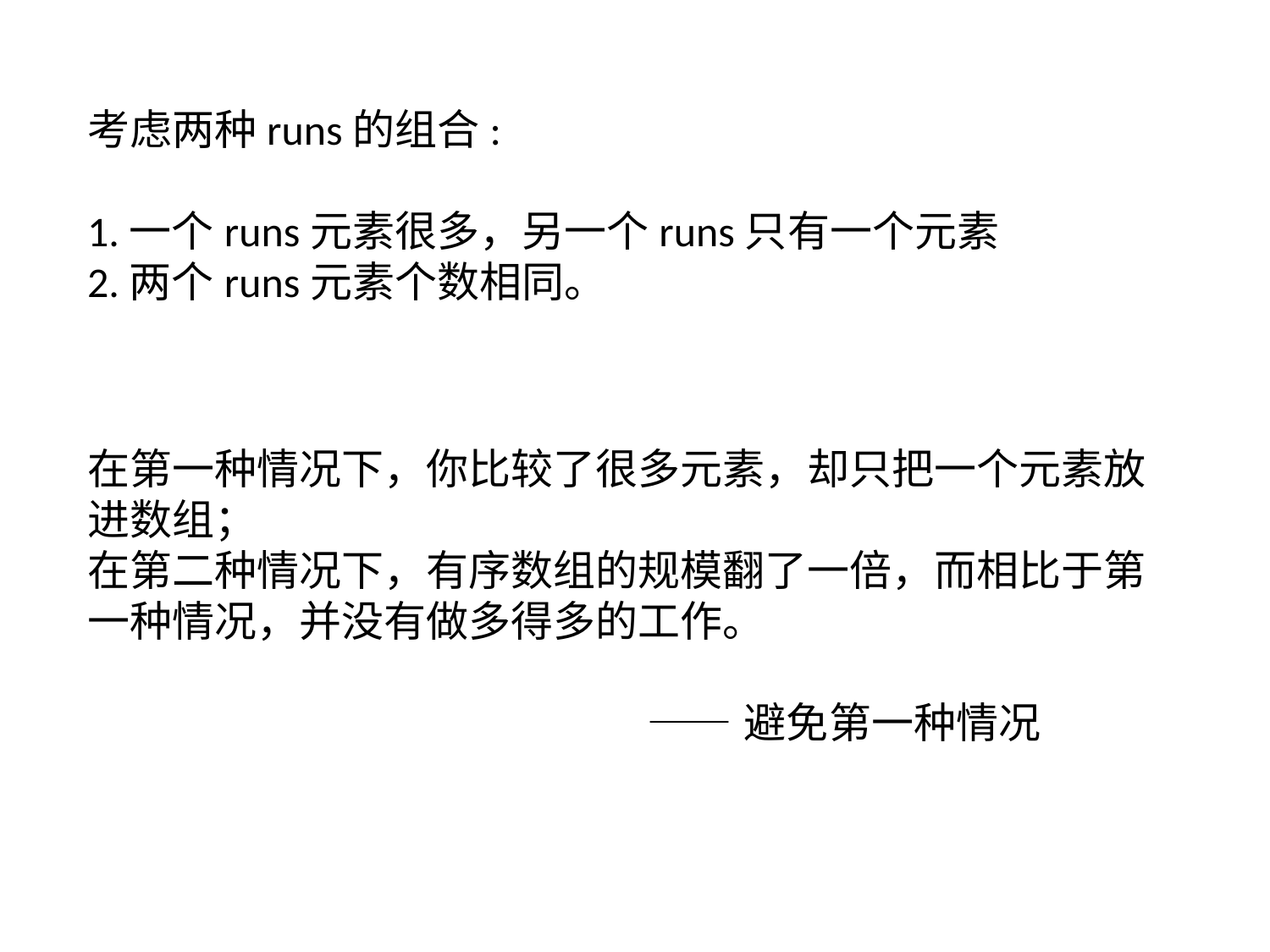

考虑两种runs的组合:

1.一个runs元素很多，另一个runs只有一个元素
2.两个runs元素个数相同。
在第一种情况下，你比较了很多元素，却只把一个元素放进数组；
在第二种情况下，有序数组的规模翻了一倍，而相比于第一种情况，并没有做多得多的工作。

                                                           ——避免第一种情况